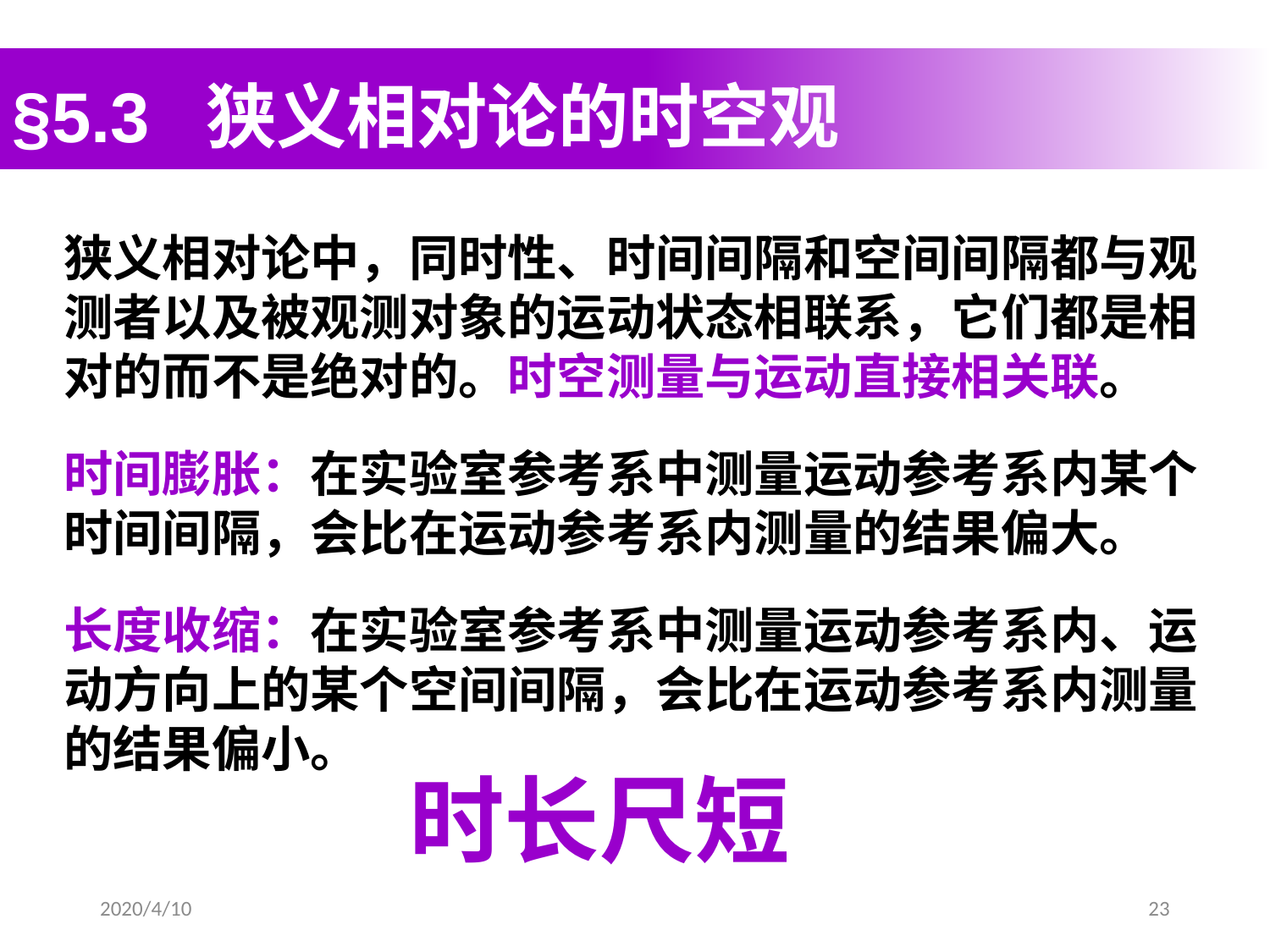

§5.3  狭义相对论的时空观
狭义相对论中，同时性、时间间隔和空间间隔都与观测者以及被观测对象的运动状态相联系，它们都是相对的而不是绝对的。时空测量与运动直接相关联。
时间膨胀：在实验室参考系中测量运动参考系内某个时间间隔，会比在运动参考系内测量的结果偏大。
长度收缩：在实验室参考系中测量运动参考系内、运动方向上的某个空间间隔，会比在运动参考系内测量的结果偏小。
时长尺短
2020/4/10
23